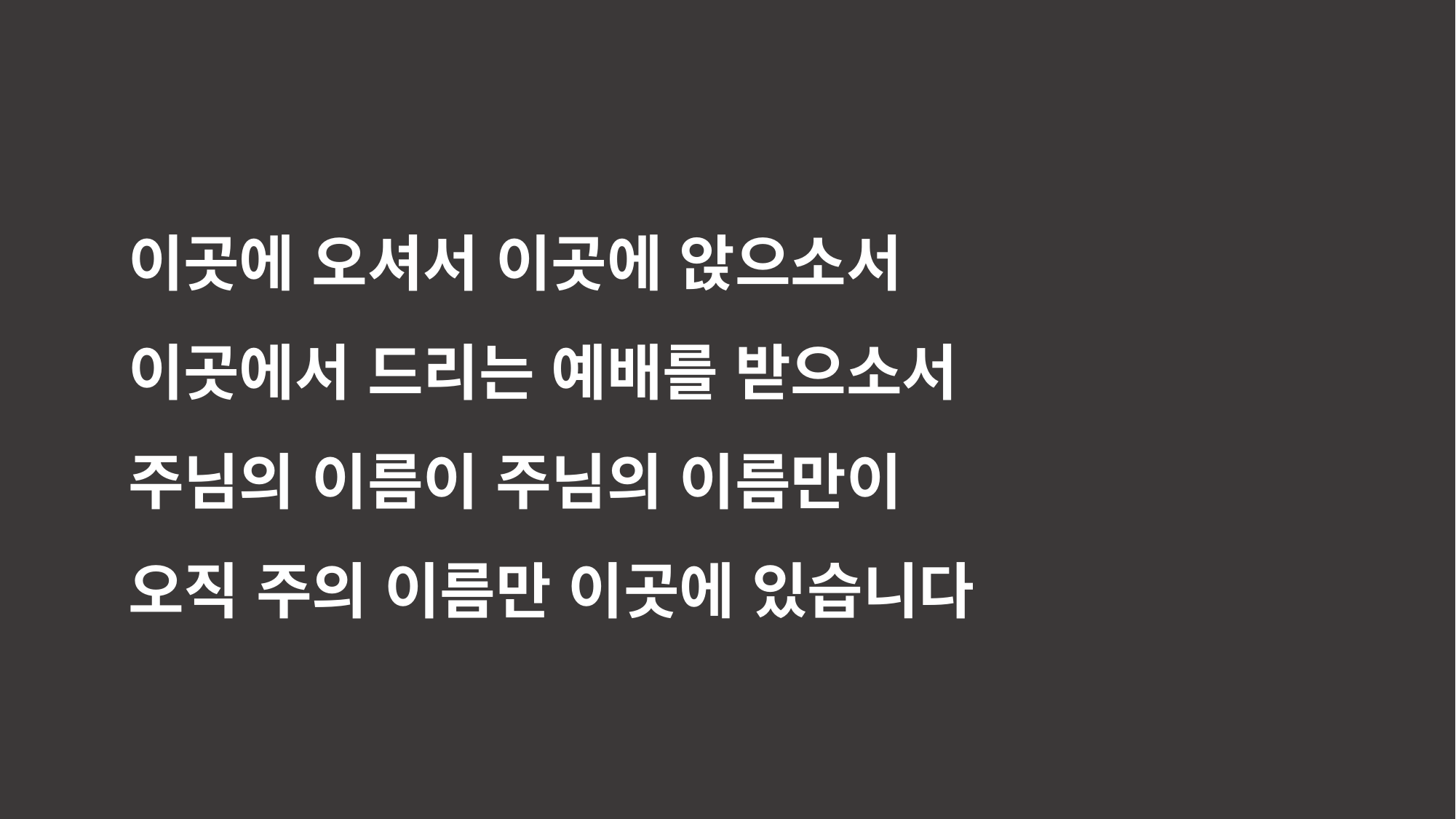

이곳에 오셔서 이곳에 앉으소서
이곳에서 드리는 예배를 받으소서
주님의 이름이 주님의 이름만이
오직 주의 이름만 이곳에 있습니다